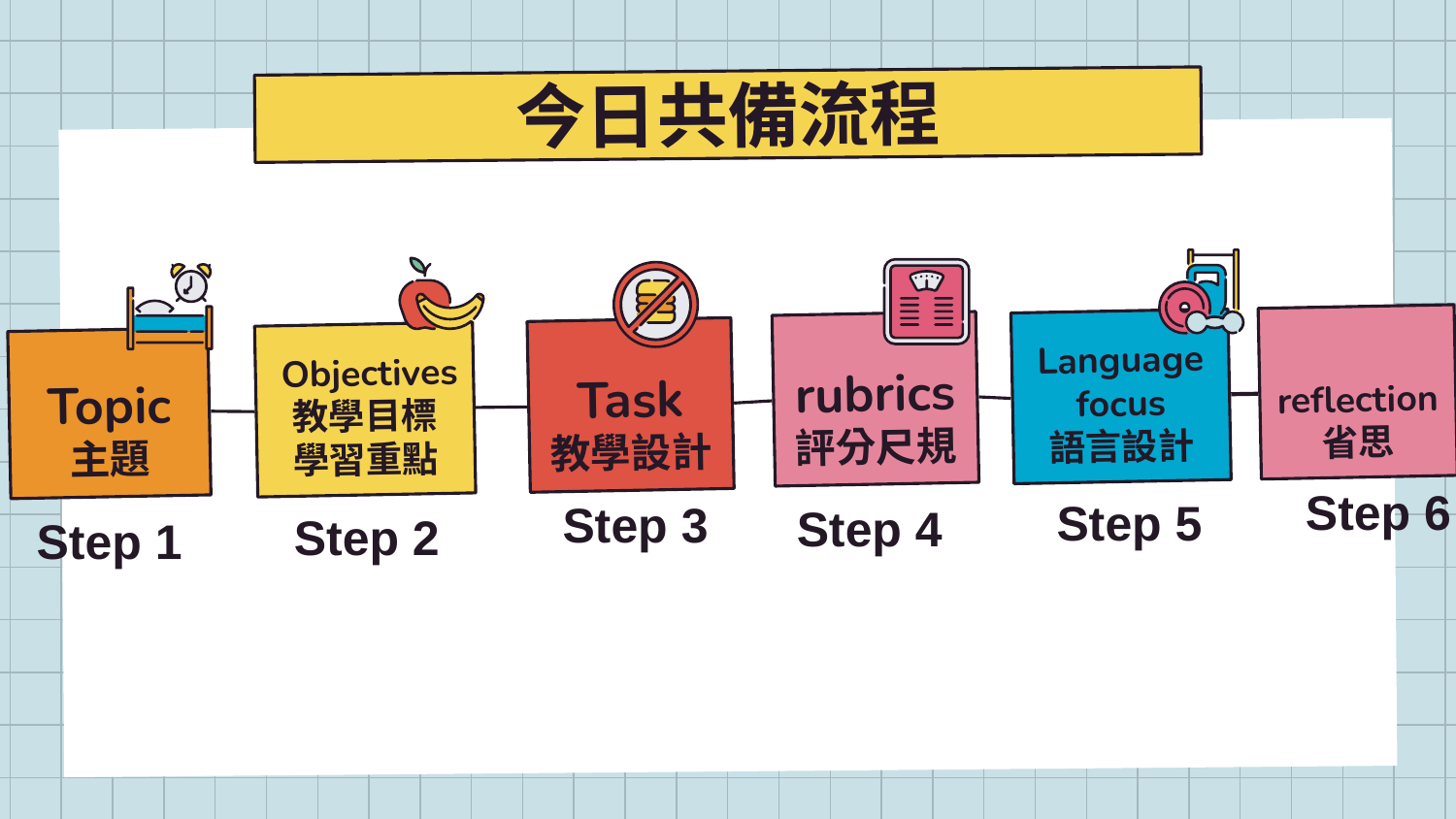

# 今日共備流程

reflection
省思
Language
focus
語言設計
rubrics
評分尺規
Task
教學設計
 Objectives
教學目標
學習重點
Topic
主題
Step 6
Step 5
Step 3
Step 4
Step 2
Step 1